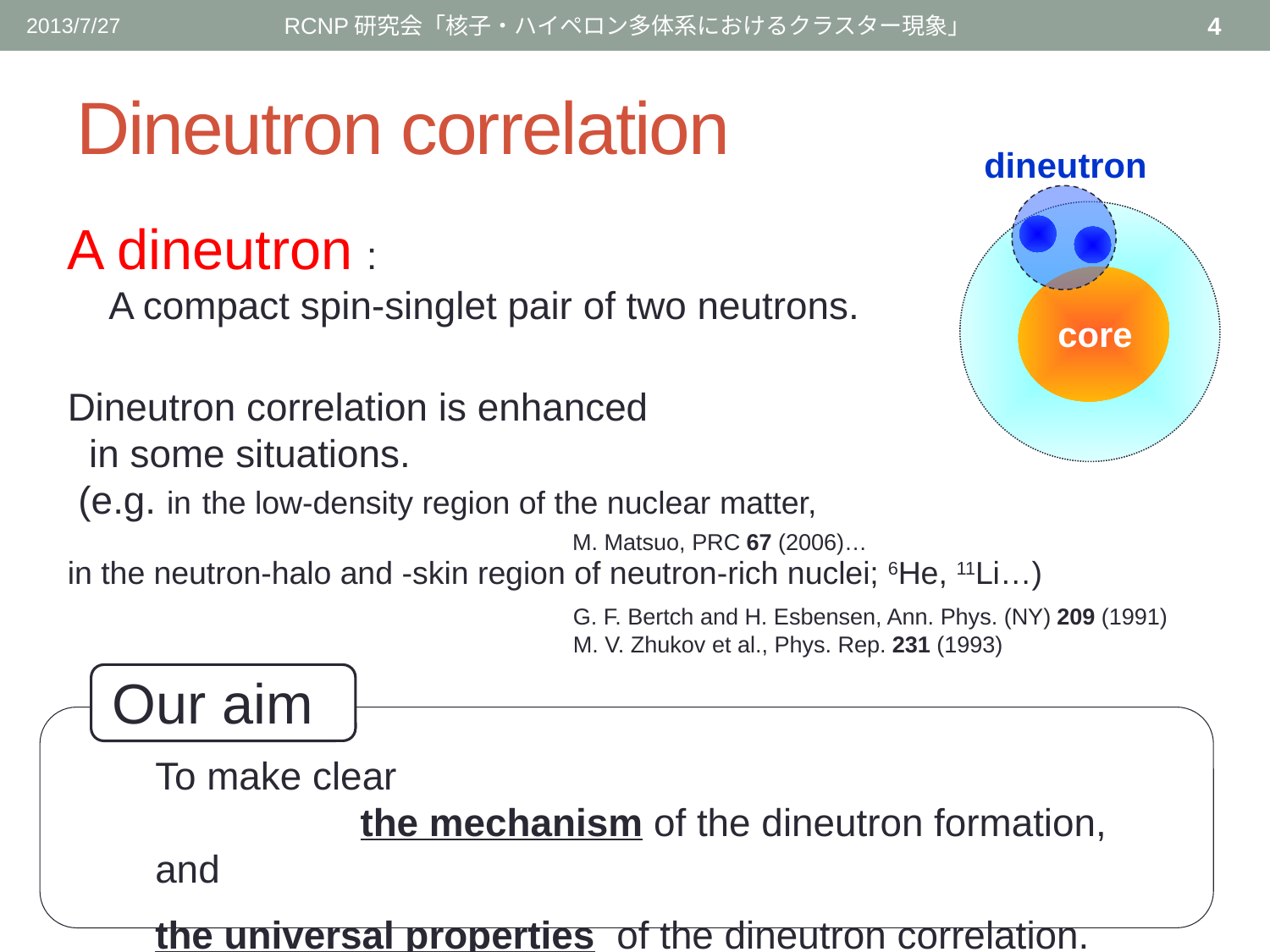

2013/7/27
RCNP研究会「核子・ハイペロン多体系におけるクラスター現象」
4
# Dineutron correlation
dineutron

core
A dineutron :                                                                                 A compact spin-singlet pair of two neutrons.

Dineutron correlation is enhanced 				             in some situations.                                                                           (e.g. in the low-density region of the nuclear matter,

in the neutron-halo and -skin region of neutron-rich nuclei; 6He, 11Li…)

M. Matsuo, PRC 67 (2006)…
G. F. Bertch and H. Esbensen, Ann. Phys. (NY) 209 (1991)
M. V. Zhukov et al., Phys. Rep. 231 (1993)
Our aim

To make clear					                                        the mechanism of the dineutron formation, and
the universal properties  of the dineutron correlation.